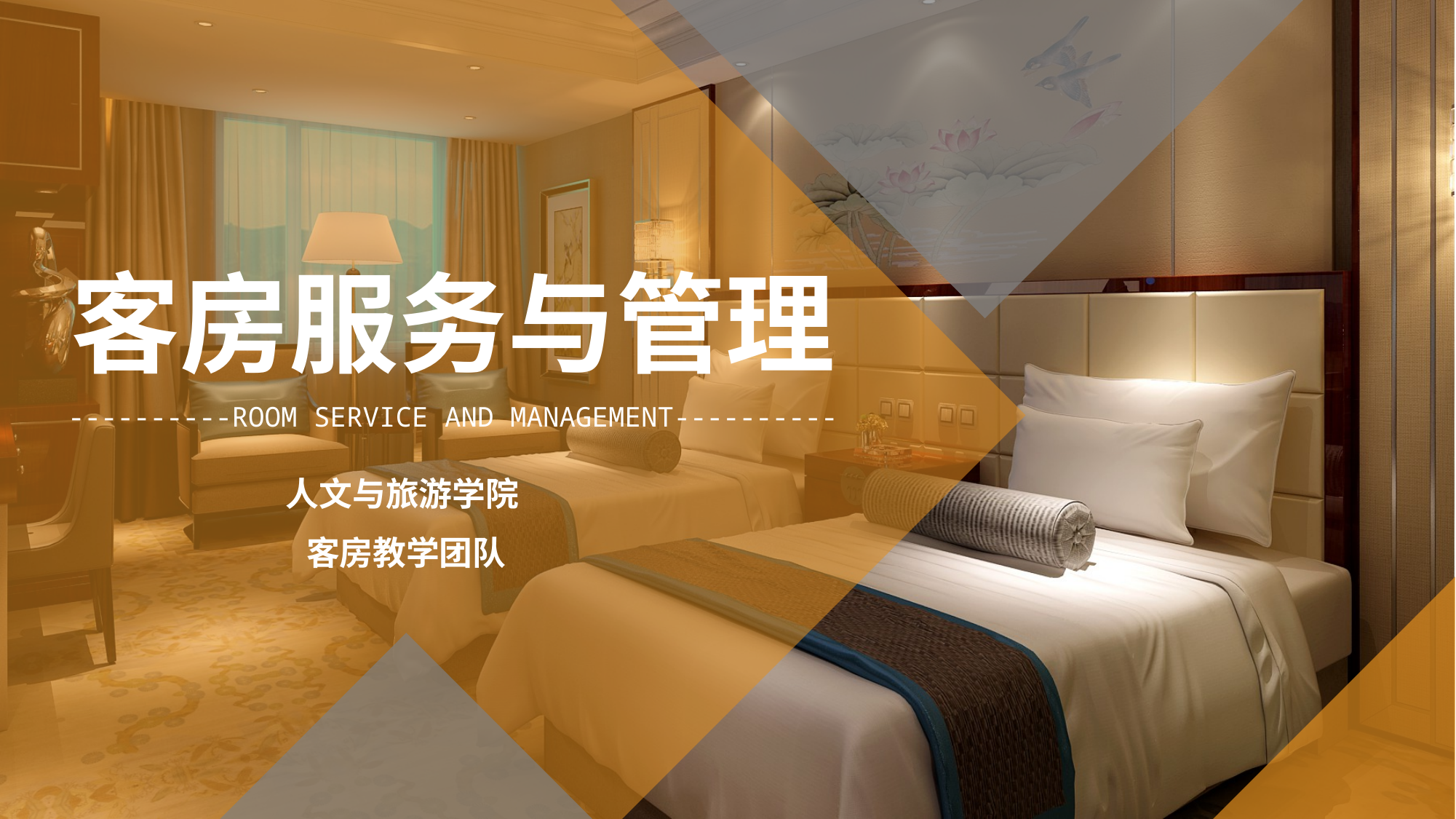

客房服务与管理

----------Room service and management----------
人文与旅游学院
客房教学团队